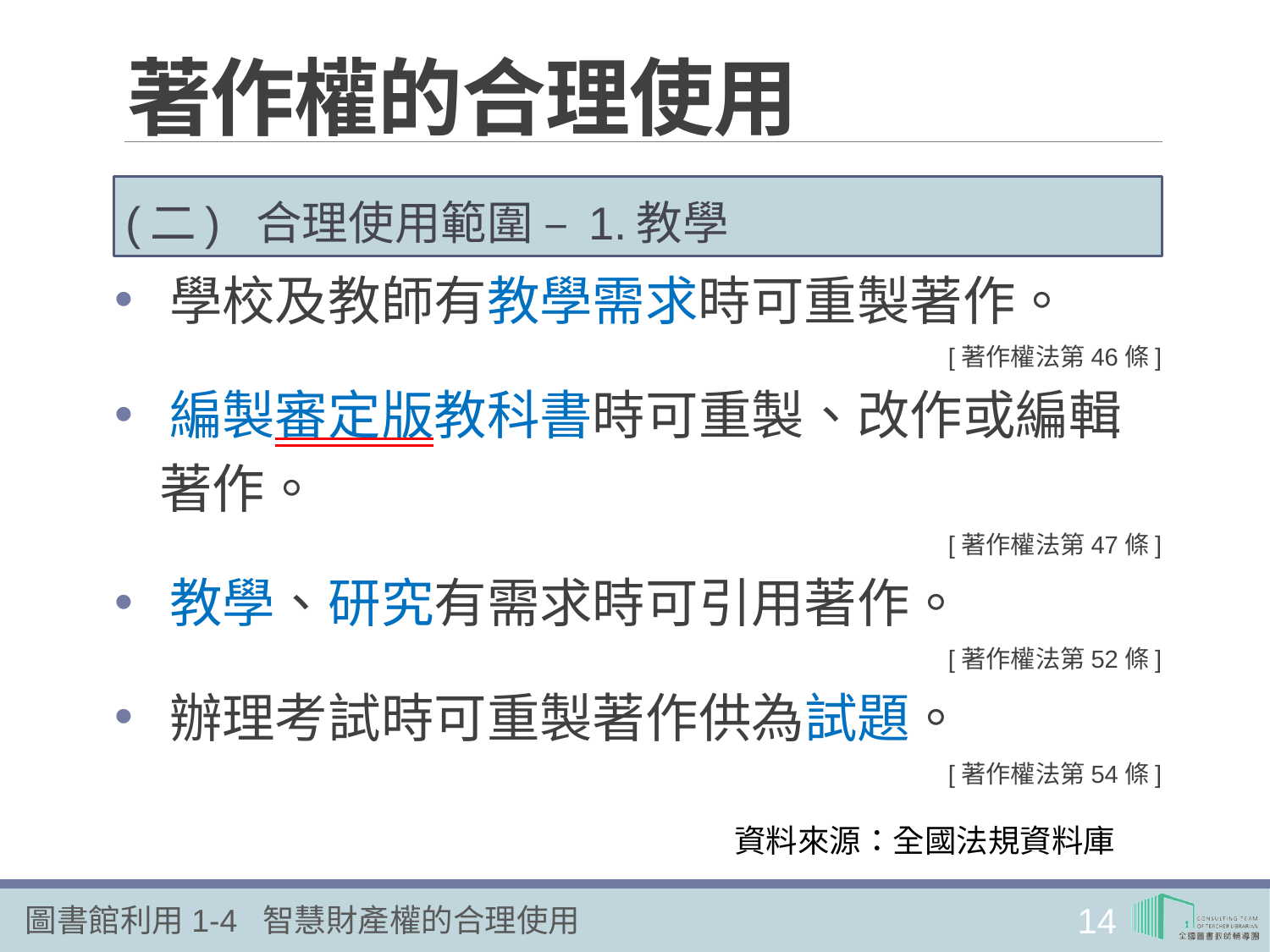

# 著作權的合理使用
(二)  合理使用範圍 – 1.教學
  學校及教師有教學需求時可重製著作。
[著作權法第46條]
  編製審定版教科書時可重製、改作或編輯
著作。
[著作權法第47條]
  教學、研究有需求時可引用著作。
[著作權法第52條]
  辦理考試時可重製著作供為試題。
[著作權法第54條]

資料來源：全國法規資料庫